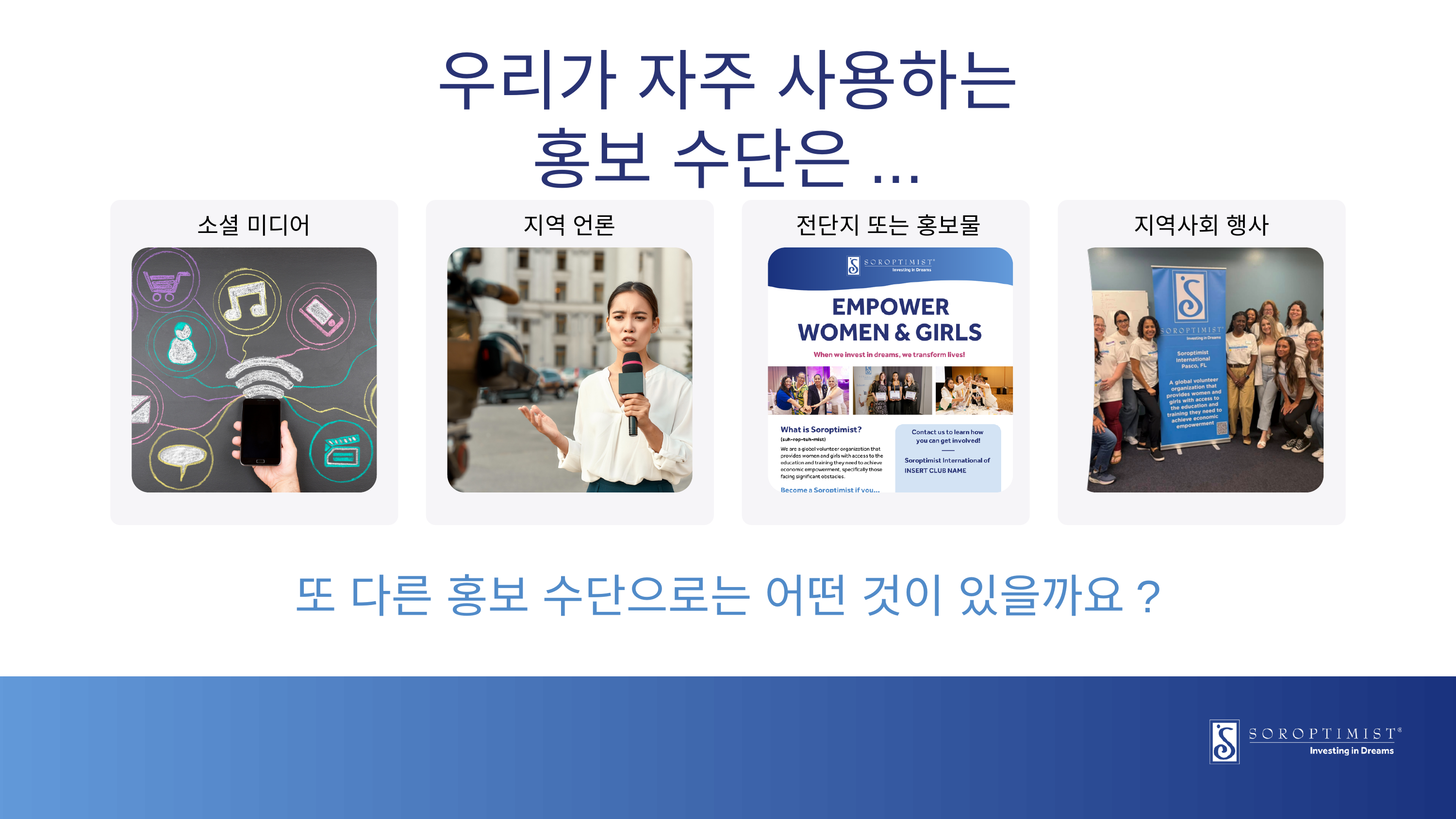

우리가 자주 사용하는 홍보 수단은...

소셜 미디어
지역 언론
전단지 또는 홍보물
지역사회 행사

또 다른 홍보 수단으로는 어떤 것이 있을까요?